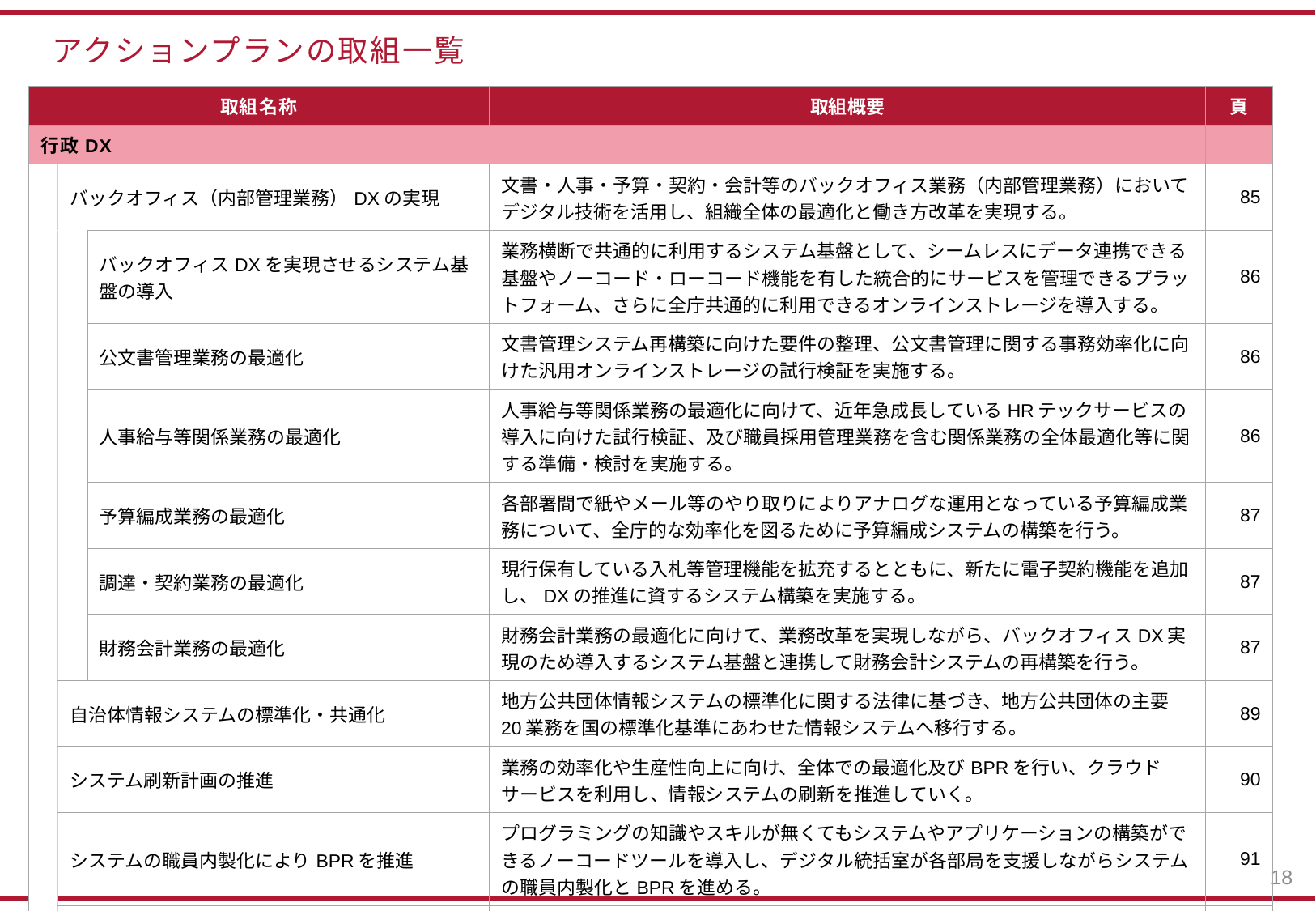

# アクションプランの取組一覧
| 取組名称 |  |  | 取組概要 | 頁 |
| --- | --- | --- | --- | --- |
| 行政DX |  |  |  |  |
|  | バックオフィス（内部管理業務）DXの実現 |  | 文書・人事・予算・契約・会計等のバックオフィス業務（内部管理業務）においてデジタル技術を活用し、組織全体の最適化と働き方改革を実現する。 | 85 |
|  |  | バックオフィスDXを実現させるシステム基盤の導入 | 業務横断で共通的に利用するシステム基盤として、シームレスにデータ連携できる基盤やノーコード・ローコード機能を有した統合的にサービスを管理できるプラットフォーム、さらに全庁共通的に利用できるオンラインストレージを導入する。 | 86 |
|  |  | 公文書管理業務の最適化 | 文書管理システム再構築に向けた要件の整理、公文書管理に関する事務効率化に向けた汎用オンラインストレージの試行検証を実施する。 | 86 |
|  |  | 人事給与等関係業務の最適化 | 人事給与等関係業務の最適化に向けて、近年急成長しているHRテックサービスの導入に向けた試行検証、及び職員採用管理業務を含む関係業務の全体最適化等に関する準備・検討を実施する。 | 86 |
|  |  | 予算編成業務の最適化 | 各部署間で紙やメール等のやり取りによりアナログな運用となっている予算編成業務について、全庁的な効率化を図るために予算編成システムの構築を行う。 | 87 |
|  |  | 調達・契約業務の最適化 | 現行保有している入札等管理機能を拡充するとともに、新たに電子契約機能を追加し、DXの推進に資するシステム構築を実施する。 | 87 |
|  |  | 財務会計業務の最適化 | 財務会計業務の最適化に向けて、業務改革を実現しながら、バックオフィスDX実現のため導入するシステム基盤と連携して財務会計システムの再構築を行う。 | 87 |
|  | 自治体情報システムの標準化・共通化 |  | 地方公共団体情報システムの標準化に関する法律に基づき、地方公共団体の主要20業務を国の標準化基準にあわせた情報システムへ移行する。 | 89 |
|  | システム刷新計画の推進 |  | 業務の効率化や生産性向上に向け、全体での最適化及びBPRを行い、クラウドサービスを利用し、情報システムの刷新を推進していく。 | 90 |
|  | システムの職員内製化によりBPRを推進 |  | プログラミングの知識やスキルが無くてもシステムやアプリケーションの構築ができるノーコードツールを導入し、デジタル統括室が各部局を支援しながらシステムの職員内製化とBPRを進める​。 | 91 |
|  | 生成AIを活用して業務効率化を推進 |  | 業務の効率化、作業の負荷軽減及び業務品質の向上をめざし、職員が日常的に行う文書の作成・要約・添削等の業務に活用するため、生成AIの利用環境を構築する。 | 92 |
18